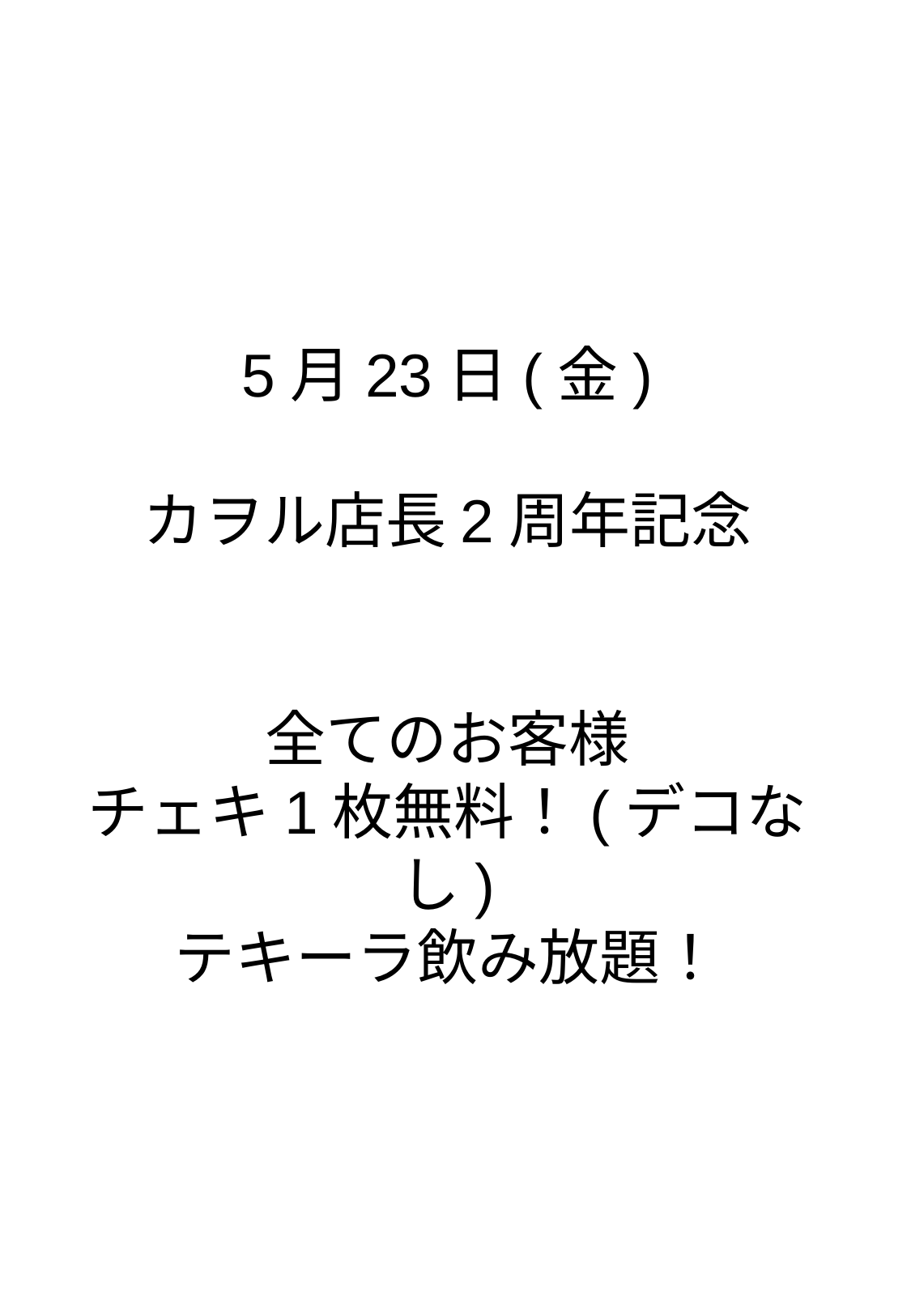

5月23日(金)

カヲル店長2周年記念

全てのお客様
チェキ1枚無料！(デコなし)
テキーラ飲み放題！